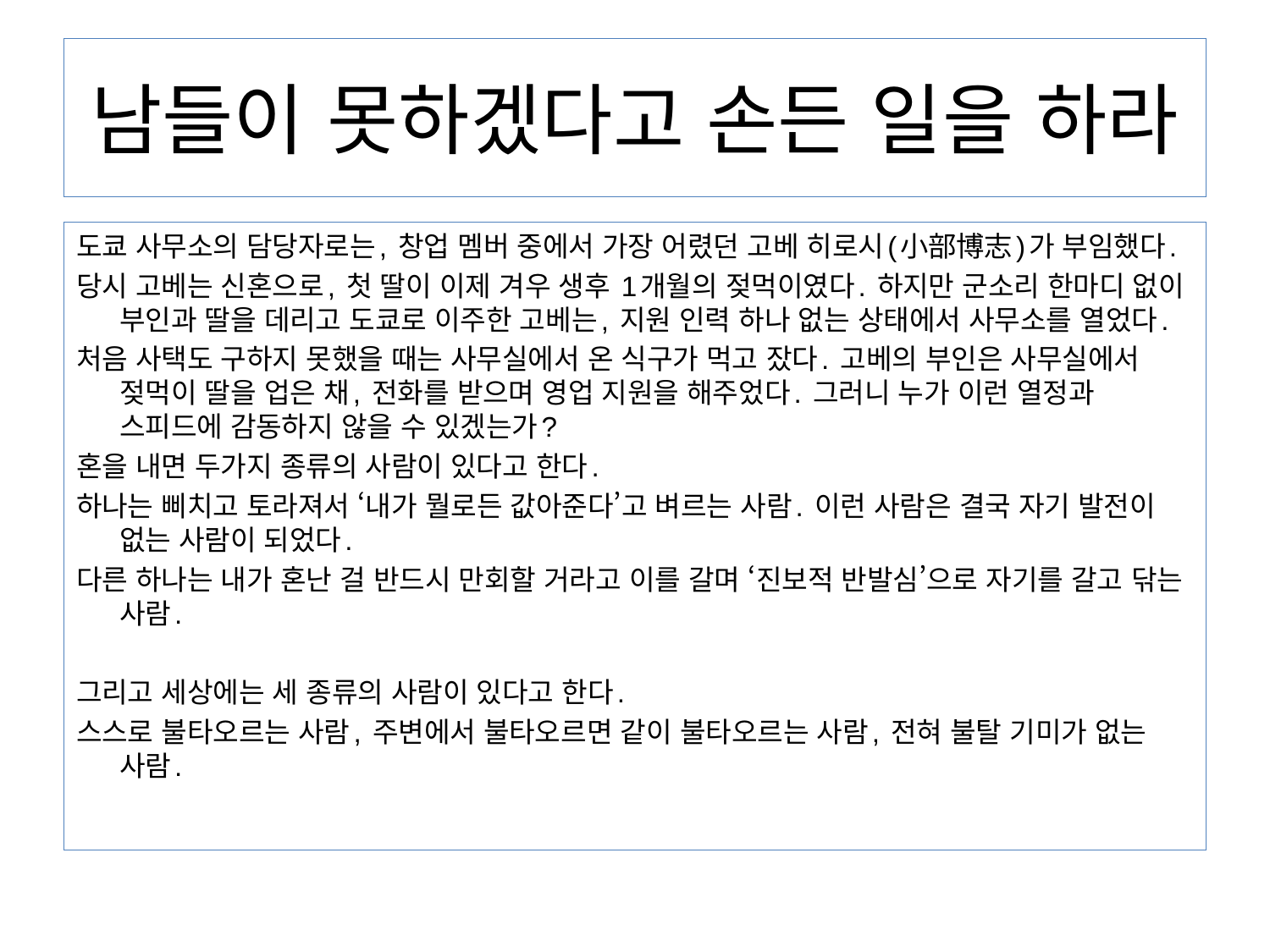

# 남들이 못하겠다고 손든 일을 하라
도쿄 사무소의 담당자로는, 창업 멤버 중에서 가장 어렸던 고베 히로시(小部博志)가 부임했다.
당시 고베는 신혼으로, 첫 딸이 이제 겨우 생후 1개월의 젖먹이였다. 하지만 군소리 한마디 없이 부인과 딸을 데리고 도쿄로 이주한 고베는, 지원 인력 하나 없는 상태에서 사무소를 열었다.
처음 사택도 구하지 못했을 때는 사무실에서 온 식구가 먹고 잤다. 고베의 부인은 사무실에서 젖먹이 딸을 업은 채, 전화를 받으며 영업 지원을 해주었다. 그러니 누가 이런 열정과 스피드에 감동하지 않을 수 있겠는가?
혼을 내면 두가지 종류의 사람이 있다고 한다.
하나는 삐치고 토라져서 ‘내가 뭘로든 값아준다’고 벼르는 사람. 이런 사람은 결국 자기 발전이 없는 사람이 되었다.
다른 하나는 내가 혼난 걸 반드시 만회할 거라고 이를 갈며 ‘진보적 반발심’으로 자기를 갈고 닦는 사람.

그리고 세상에는 세 종류의 사람이 있다고 한다.
스스로 불타오르는 사람, 주변에서 불타오르면 같이 불타오르는 사람, 전혀 불탈 기미가 없는 사람.